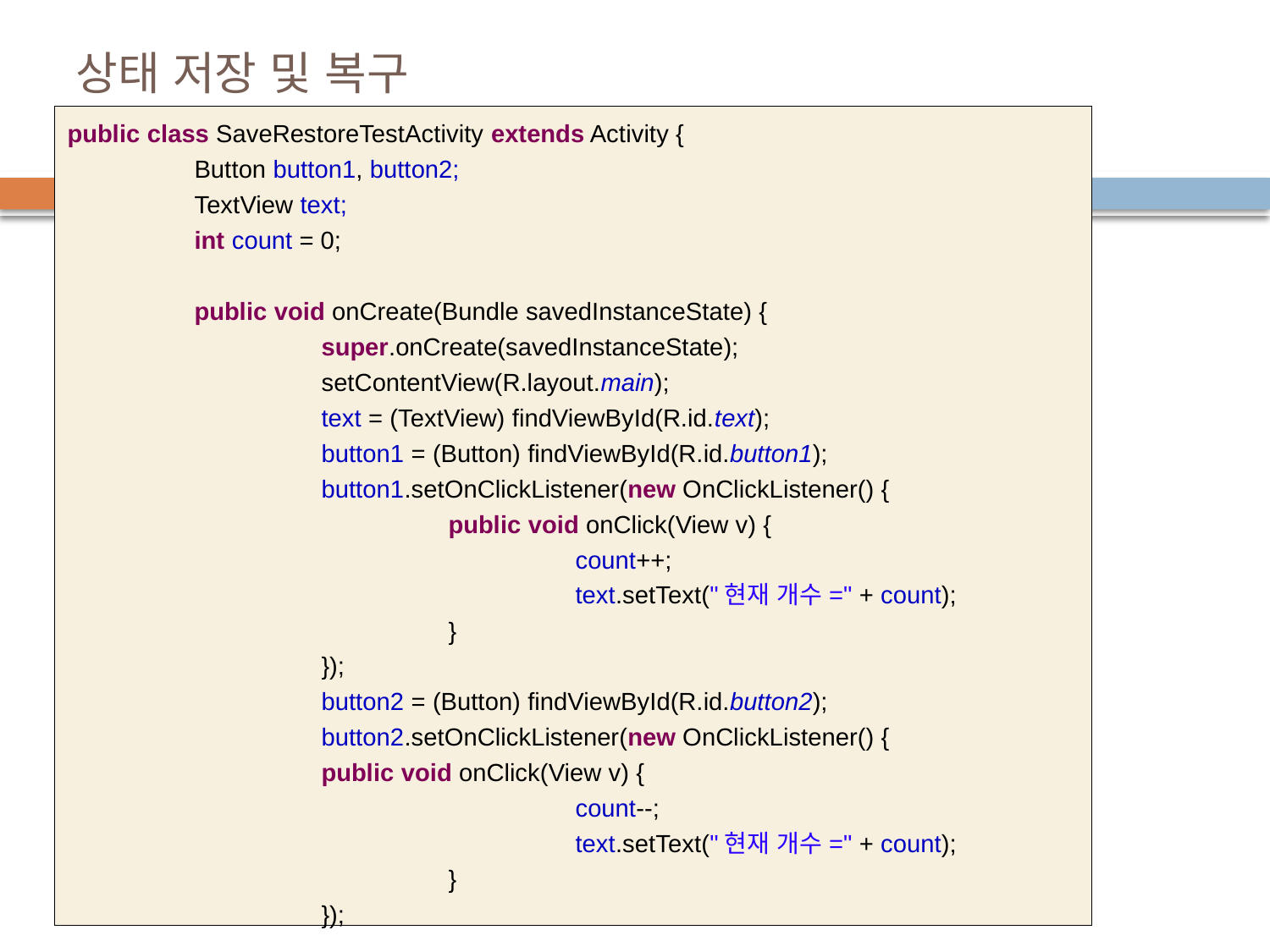

# 상태 저장 및 복구
public class SaveRestoreTestActivity extends Activity {
	Button button1, button2;
	TextView text;
	int count = 0;

	public void onCreate(Bundle savedInstanceState) {
		super.onCreate(savedInstanceState);
		setContentView(R.layout.main);
		text = (TextView) findViewById(R.id.text);
		button1 = (Button) findViewById(R.id.button1);
		button1.setOnClickListener(new OnClickListener() {
			public void onClick(View v) {
				count++;
				text.setText("현재 개수=" + count);
			}
		});
		button2 = (Button) findViewById(R.id.button2);
		button2.setOnClickListener(new OnClickListener() {			public void onClick(View v) {
				count--;
				text.setText("현재 개수=" + count);
			}
		});